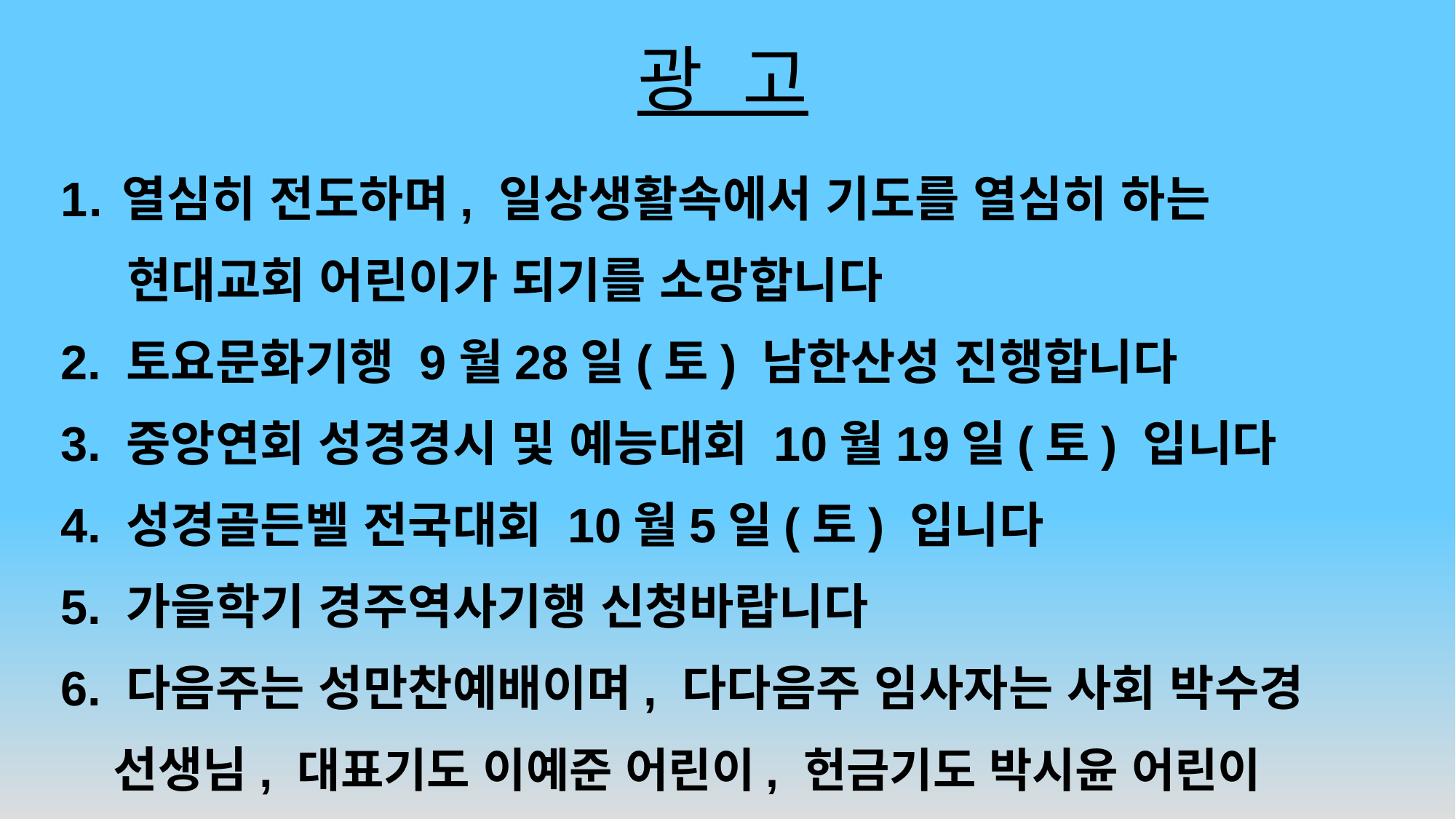

# 광  고
열심히 전도하며, 일상생활속에서 기도를 열심히 하는
    현대교회 어린이가 되기를 소망합니다
2. 토요문화기행 9월28일(토) 남한산성 진행합니다
3. 중앙연회 성경경시 및 예능대회 10월19일(토) 입니다
4. 성경골든벨 전국대회 10월5일(토) 입니다
5. 가을학기 경주역사기행 신청바랍니다
6. 다음주는 성만찬예배이며, 다다음주 임사자는 사회 박수경
   선생님, 대표기도 이예준 어린이, 헌금기도 박시윤 어린이